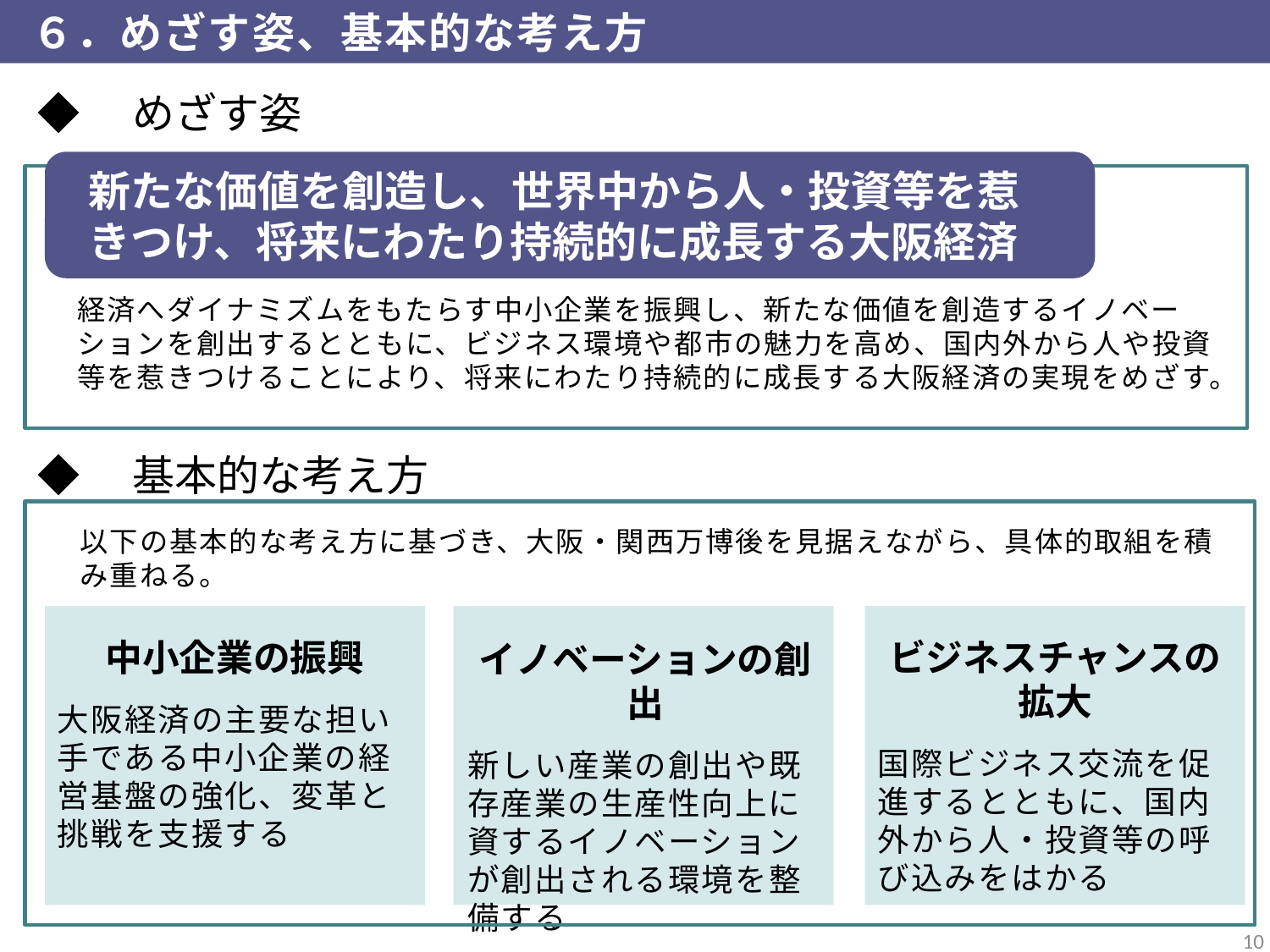

６．めざす姿、基本的な考え方
◆　めざす姿
新たな価値を創造し、世界中から人・投資等を惹きつけ、将来にわたり持続的に成長する大阪経済

経済へダイナミズムをもたらす中小企業を振興し、新たな価値を創造するイノベーションを創出するとともに、ビジネス環境や都市の魅力を高め、国内外から人や投資等を惹きつけることにより、将来にわたり持続的に成長する大阪経済の実現をめざす。
◆　基本的な考え方
以下の基本的な考え方に基づき、大阪・関西万博後を見据えながら、具体的取組を積み重ねる。

中小企業の振興
大阪経済の主要な担い手である中小企業の経営基盤の強化、変革と挑戦を支援する
ビジネスチャンスの拡大
国際ビジネス交流を促進するとともに、国内外から人・投資等の呼び込みをはかる
イノベーションの創出
新しい産業の創出や既存産業の生産性向上に資するイノベーションが創出される環境を整備する
10